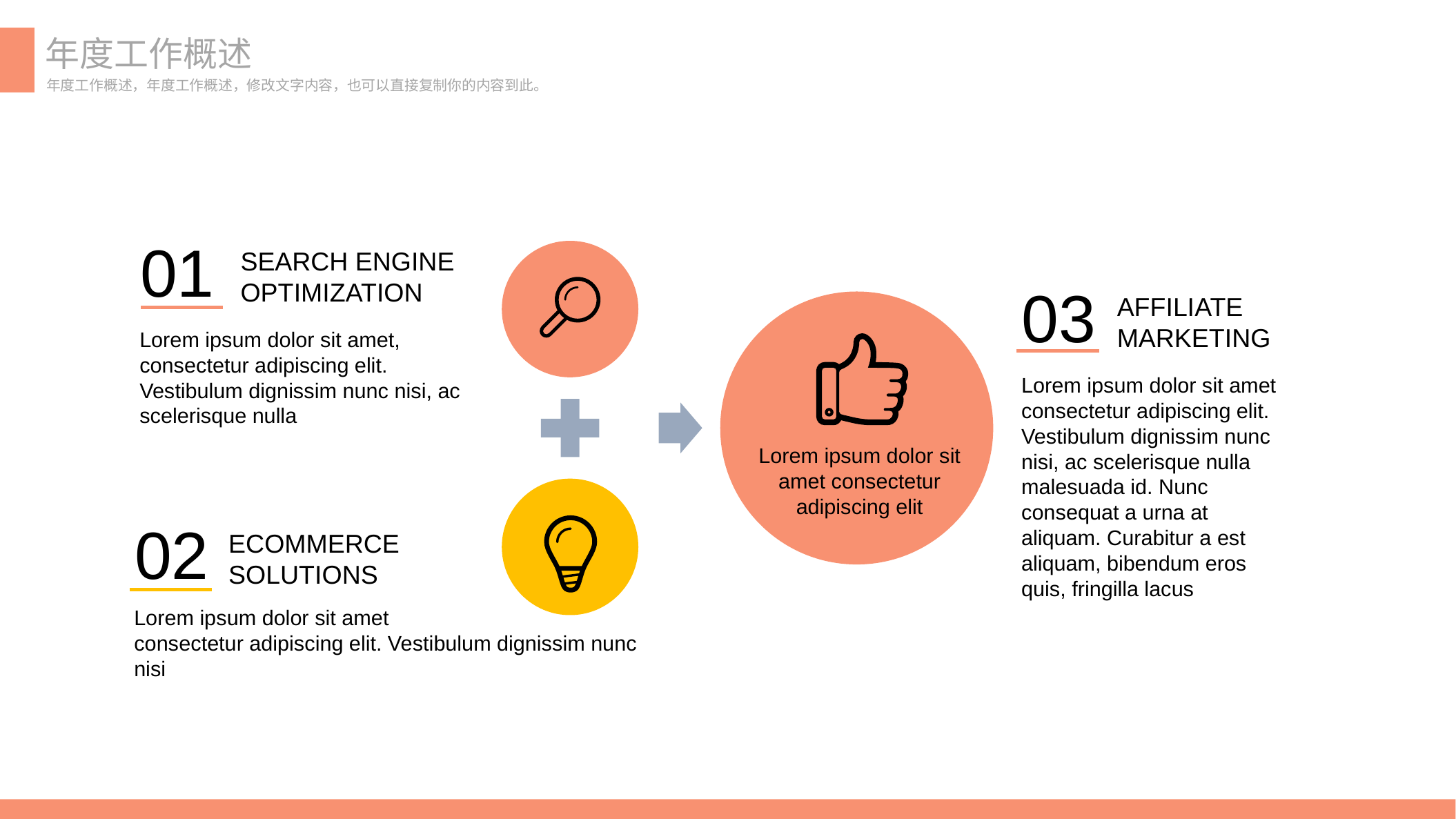

年度工作概述
年度工作概述，年度工作概述，修改文字内容，也可以直接复制你的内容到此。
01
SEARCH ENGINE
OPTIMIZATION
Lorem ipsum dolor sit amet, consectetur adipiscing elit. Vestibulum dignissim nunc nisi, ac scelerisque nulla

03
AFFILIATE
MARKETING
Lorem ipsum dolor sit amet consectetur adipiscing elit. Vestibulum dignissim nunc nisi, ac scelerisque nulla malesuada id. Nunc consequat a urna at aliquam. Curabitur a est aliquam, bibendum eros quis, fringilla lacus

Lorem ipsum dolor sit amet consectetur adipiscing elit

02
ECOMMERCE
SOLUTIONS
Lorem ipsum dolor sit amet
consectetur adipiscing elit. Vestibulum dignissim nunc nisi